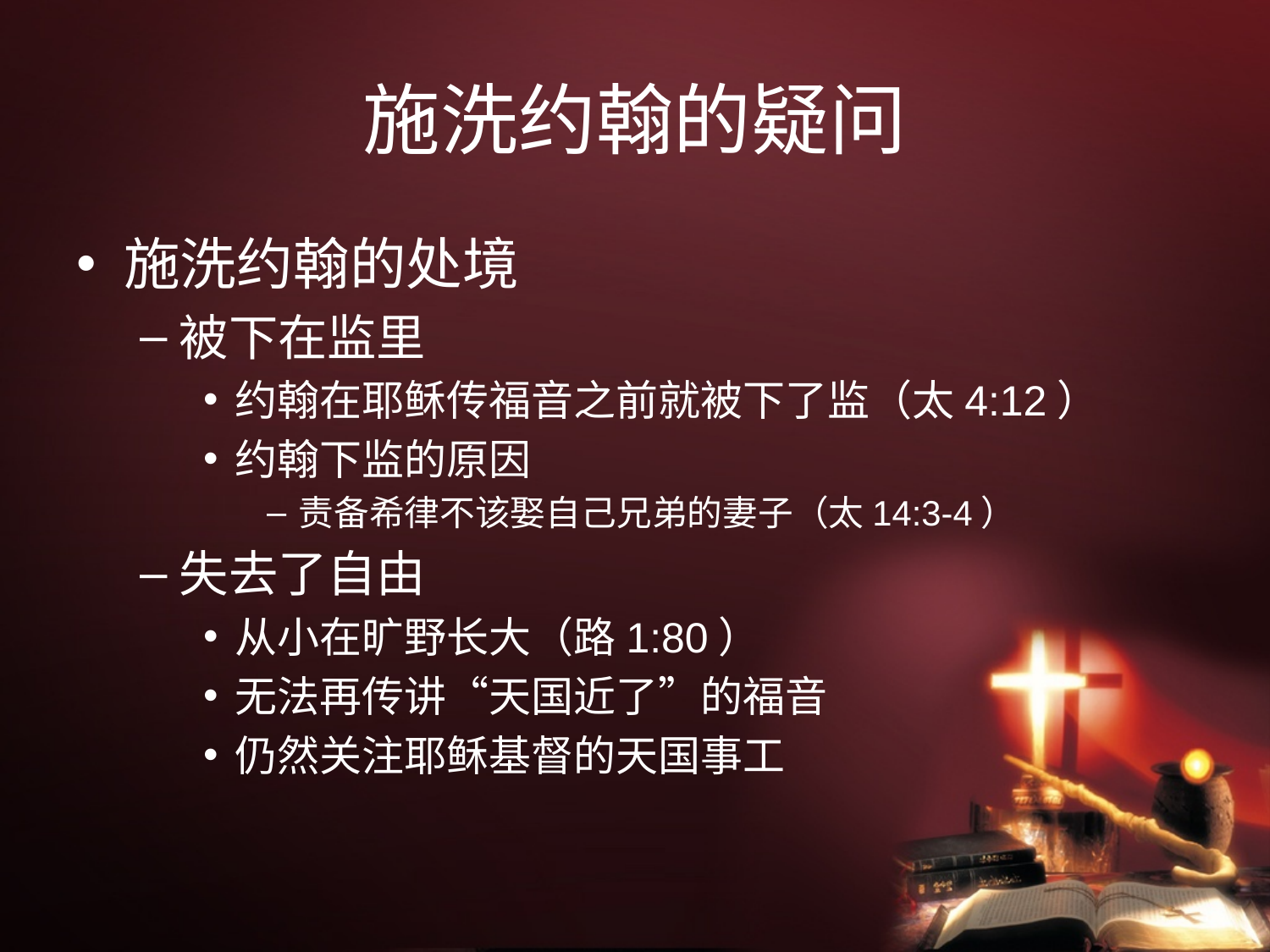

# 施洗约翰的疑问
施洗约翰的处境
被下在监里
约翰在耶稣传福音之前就被下了监（太4:12）
约翰下监的原因
责备希律不该娶自己兄弟的妻子（太14:3-4）
失去了自由
从小在旷野长大（路1:80）
无法再传讲“天国近了”的福音
仍然关注耶稣基督的天国事工